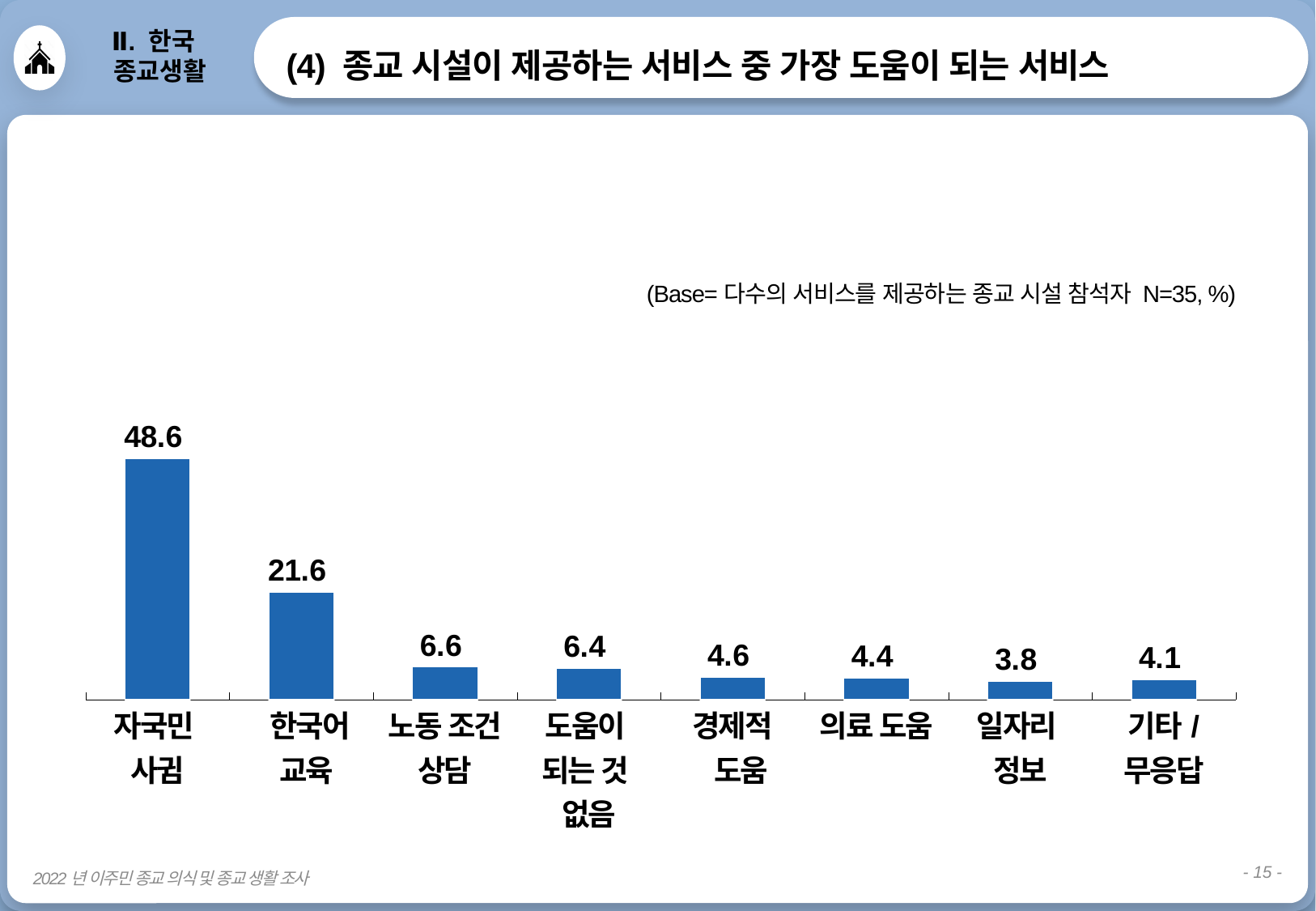

(4) 종교 시설이 제공하는 서비스 중 가장 도움이 되는 서비스
Ⅱ. 한국
 종교생활

### Chart

| Category | 개신교인 |
|---|---|
(Base=다수의 서비스를 제공하는 종교 시설 참석자 N=35, %)
| 자국민 사귐 | 한국어 교육 | 노동 조건 상담 | 도움이 되는 것 없음 | 경제적 도움 | 의료 도움 | 일자리 정보 | 기타/ 무응답 |
| --- | --- | --- | --- | --- | --- | --- | --- |